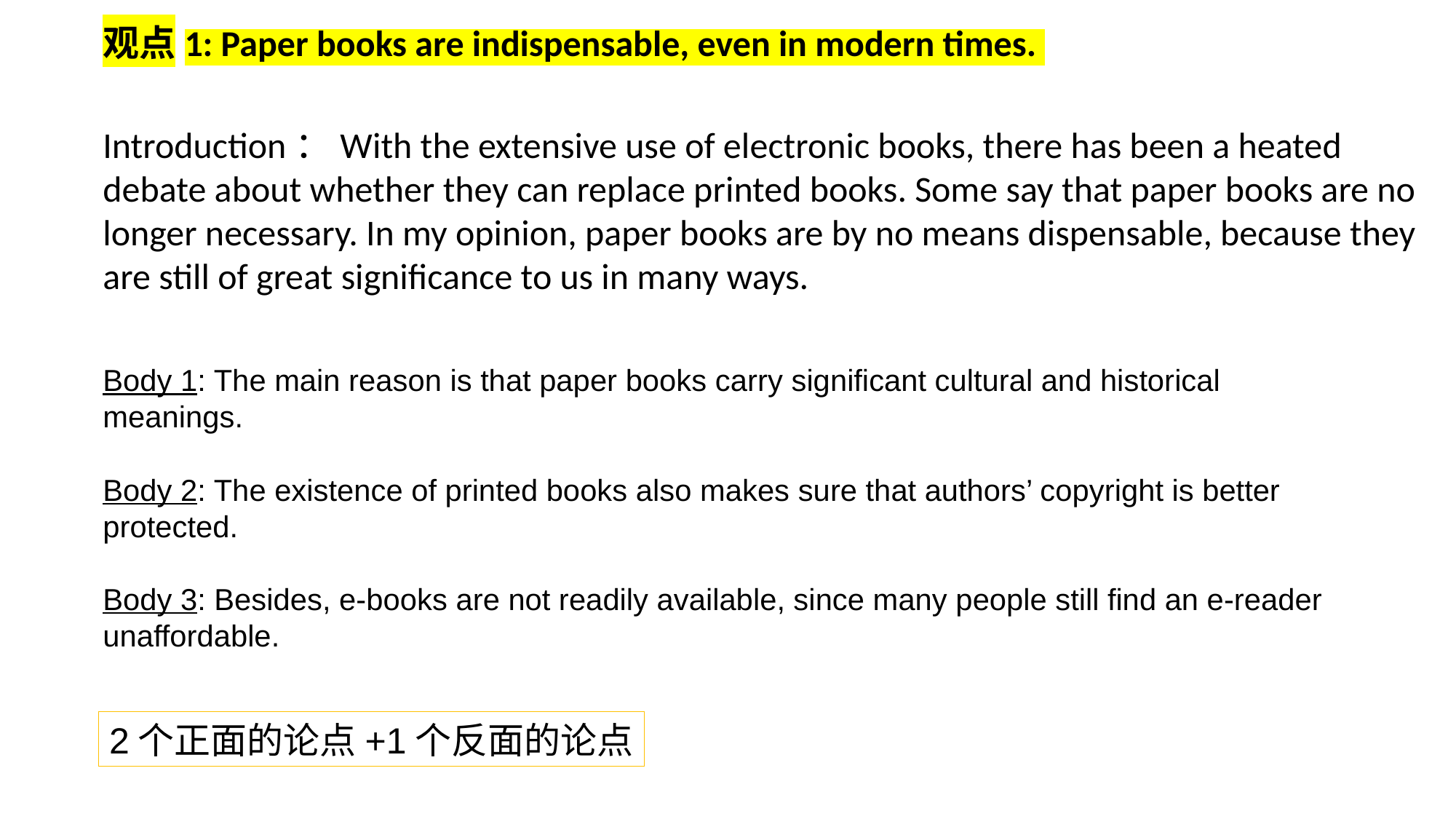

观点1: Paper books are indispensable, even in modern times.

Introduction：With the extensive use of electronic books, there has been a heated debate about whether they can replace printed books. Some say that paper books are no longer necessary. In my opinion, paper books are by no means dispensable, because they are still of great significance to us in many ways.
Body 1: The main reason is that paper books carry significant cultural and historical meanings.

Body 2: The existence of printed books also makes sure that authors’ copyright is better protected.

Body 3: Besides, e-books are not readily available, since many people still find an e-reader unaffordable.
2个正面的论点+1个反面的论点